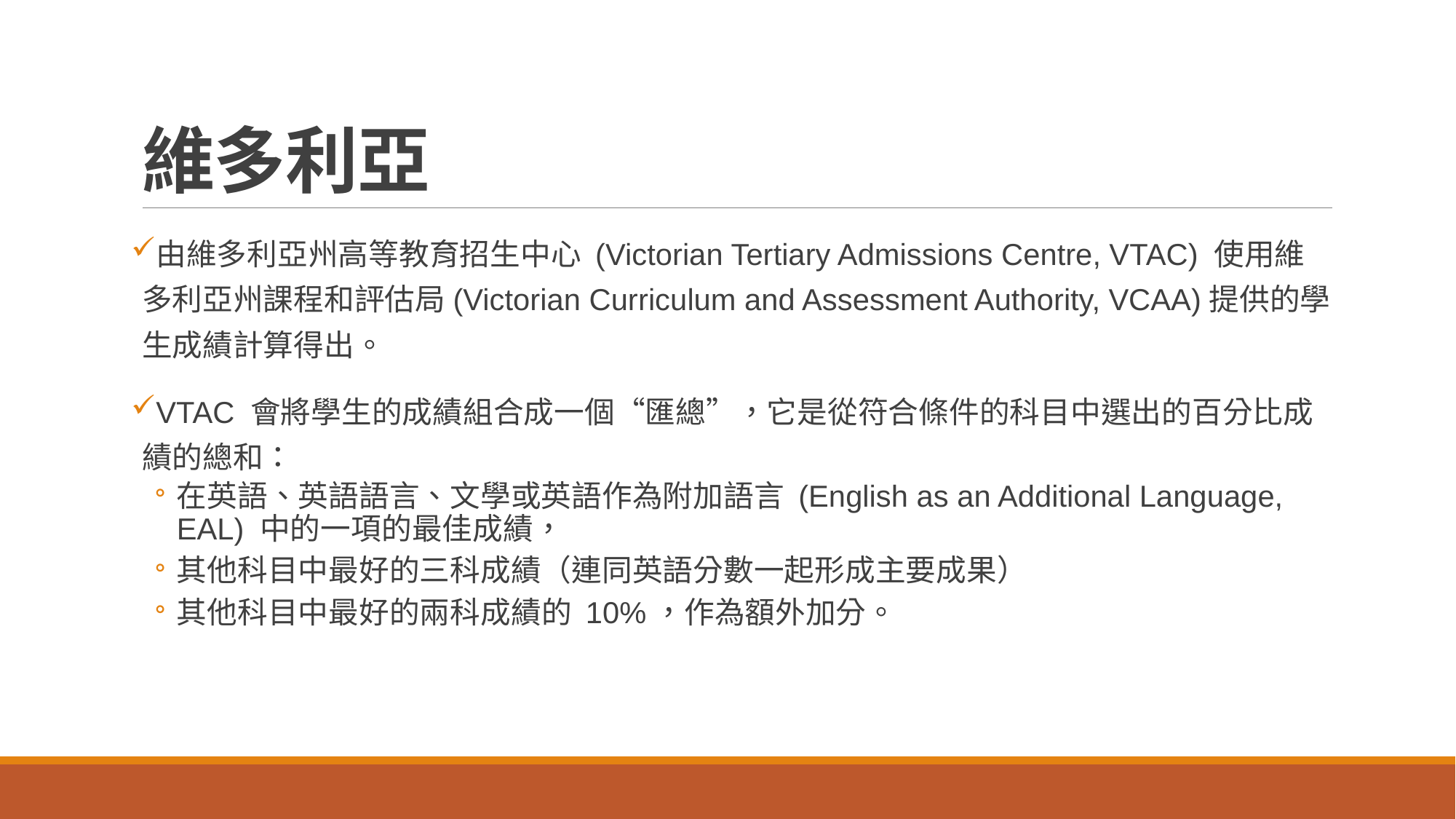

# 維多利亞
由維多利亞州高等教育招生中心 (Victorian Tertiary Admissions Centre, VTAC) 使用維多利亞州課程和評估局(Victorian Curriculum and Assessment Authority, VCAA)提供的學生成績計算得出。
VTAC 會將學生的成績組合成一個“匯總”，它是從符合條件的科目中選出的百分比成績的總和：
在英語、英語語言、文學或英語作為附加語言 (English as an Additional Language, EAL) 中的一項的最佳成績，
其他科目中最好的三科成績（連同英語分數一起形成主要成果）
其他科目中最好的兩科成績的 10%，作為額外加分。